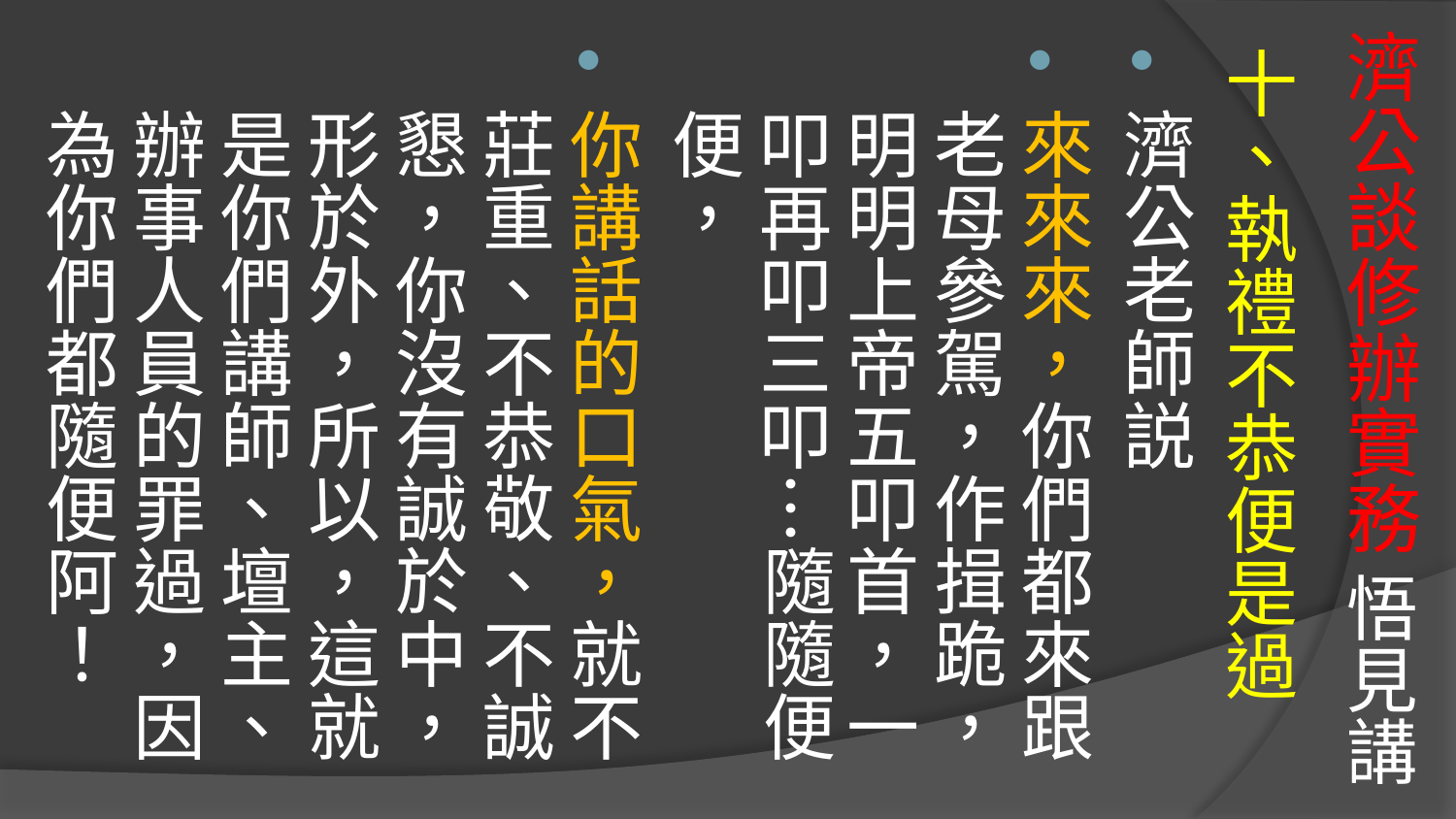

# 濟公談修辦實務 悟見講
十、執禮不恭便是過
濟公老師説
來來來，你們都來跟老母參駕，作揖跪，明明上帝五叩首，一叩再叩三叩…隨隨便便，
你講話的口氣，就不莊重、不恭敬、不誠懇，你沒有誠於中，形於外，所以，這就是你們講師、壇主、辦事人員的罪過，因為你們都隨便阿！